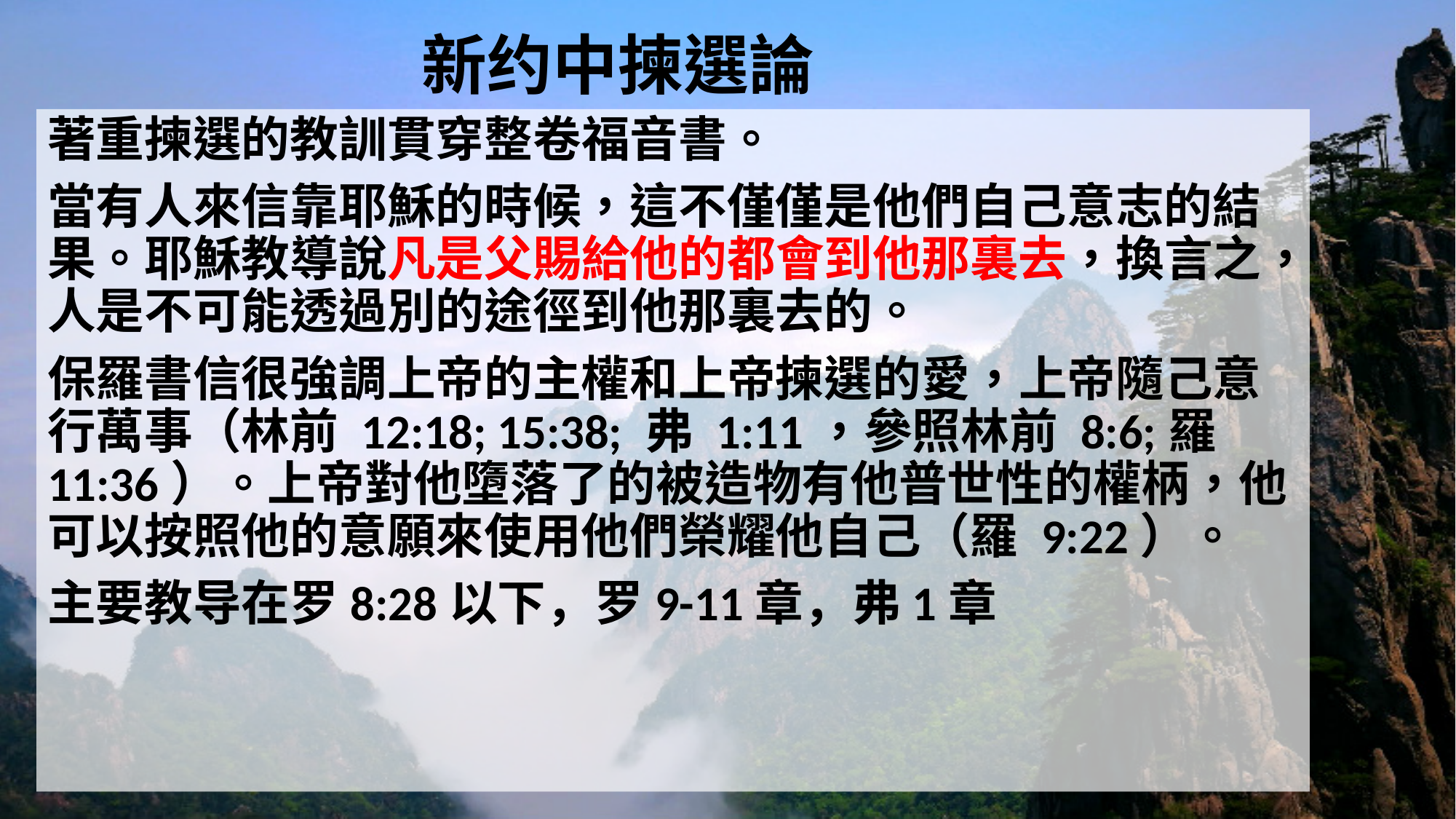

# 新约中揀選論
著重揀選的教訓貫穿整卷福音書。
當有人來信靠耶穌的時候，這不僅僅是他們自己意志的結果。耶穌教導說凡是父賜給他的都會到他那裏去，換言之，人是不可能透過別的途徑到他那裏去的。
保羅書信很強調上帝的主權和上帝揀選的愛，上帝隨己意行萬事（林前 12:18; 15:38; 弗 1:11，參照林前 8:6;羅 11:36）。上帝對他墮落了的被造物有他普世性的權柄，他可以按照他的意願來使用他們榮耀他自己（羅 9:22）。
主要教导在罗8:28以下，罗9-11章，弗1章